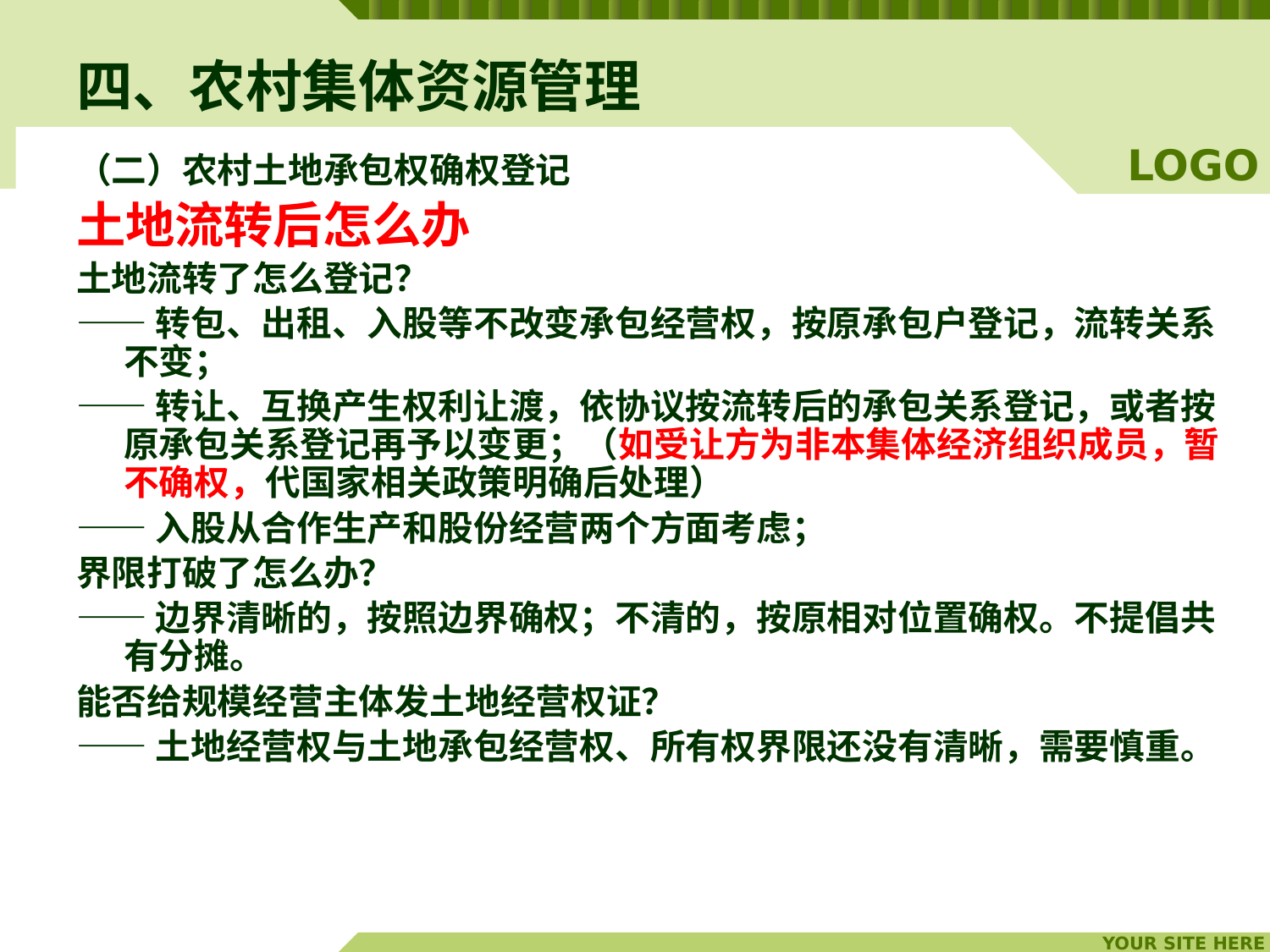

# 四、农村集体资源管理
（二）农村土地承包权确权登记
土地流转后怎么办
土地流转了怎么登记？
——转包、出租、入股等不改变承包经营权，按原承包户登记，流转关系不变；
——转让、互换产生权利让渡，依协议按流转后的承包关系登记，或者按原承包关系登记再予以变更；（如受让方为非本集体经济组织成员，暂不确权，代国家相关政策明确后处理）
——入股从合作生产和股份经营两个方面考虑；
界限打破了怎么办？
——边界清晰的，按照边界确权；不清的，按原相对位置确权。不提倡共有分摊。
能否给规模经营主体发土地经营权证？
——土地经营权与土地承包经营权、所有权界限还没有清晰，需要慎重。